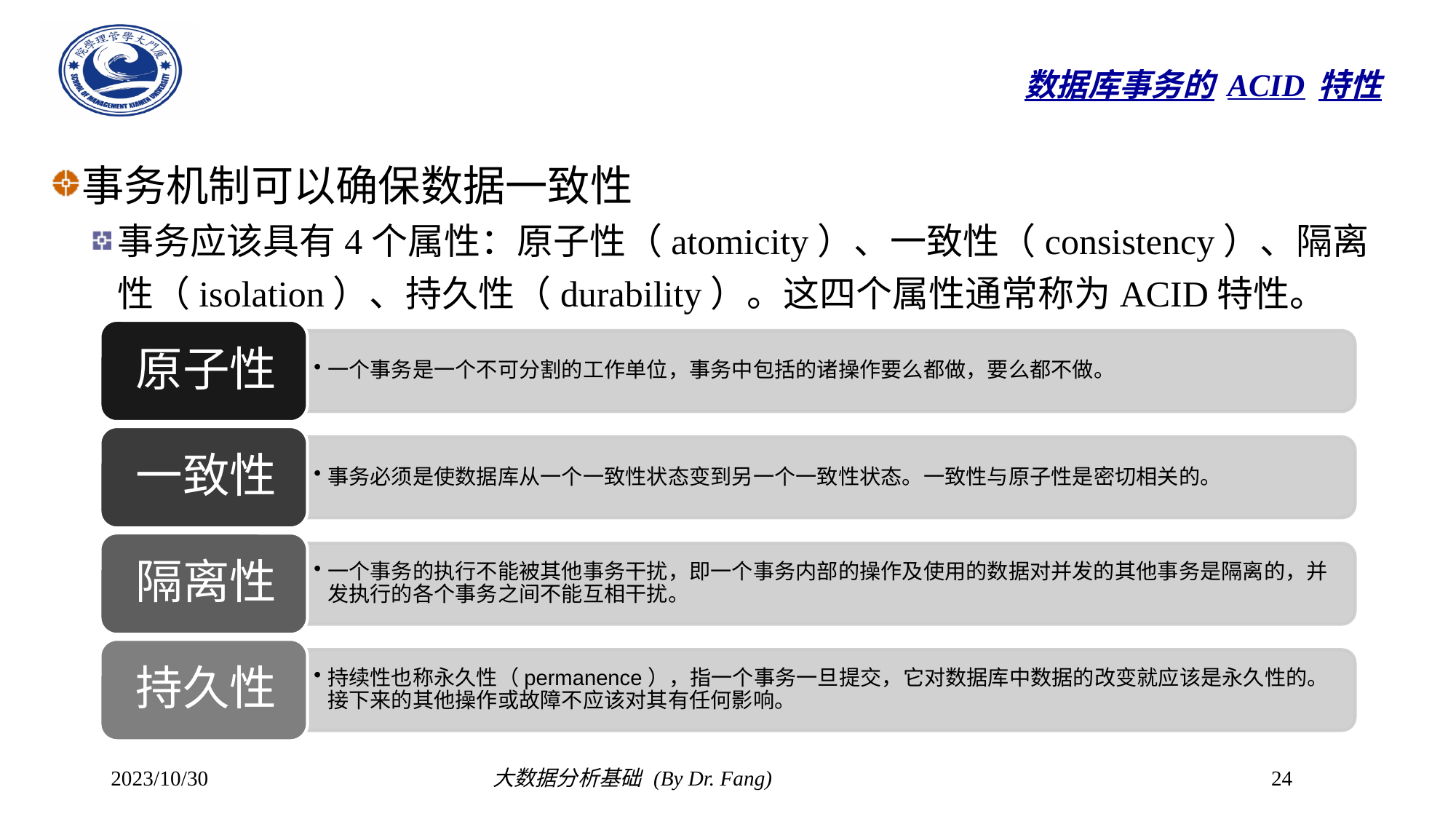

# 数据库事务的ACID特性
事务机制可以确保数据一致性
事务应该具有4个属性：原子性（atomicity）、一致性（consistency）、隔离性（isolation）、持久性（durability）。这四个属性通常称为ACID特性。
一个事务是一个不可分割的工作单位，事务中包括的诸操作要么都做，要么都不做。
原子性
事务必须是使数据库从一个一致性状态变到另一个一致性状态。一致性与原子性是密切相关的。
一致性
一个事务的执行不能被其他事务干扰，即一个事务内部的操作及使用的数据对并发的其他事务是隔离的，并发执行的各个事务之间不能互相干扰。
隔离性
持续性也称永久性（permanence），指一个事务一旦提交，它对数据库中数据的改变就应该是永久性的。接下来的其他操作或故障不应该对其有任何影响。
持久性
2023/10/30
大数据分析基础 (By Dr. Fang)
24